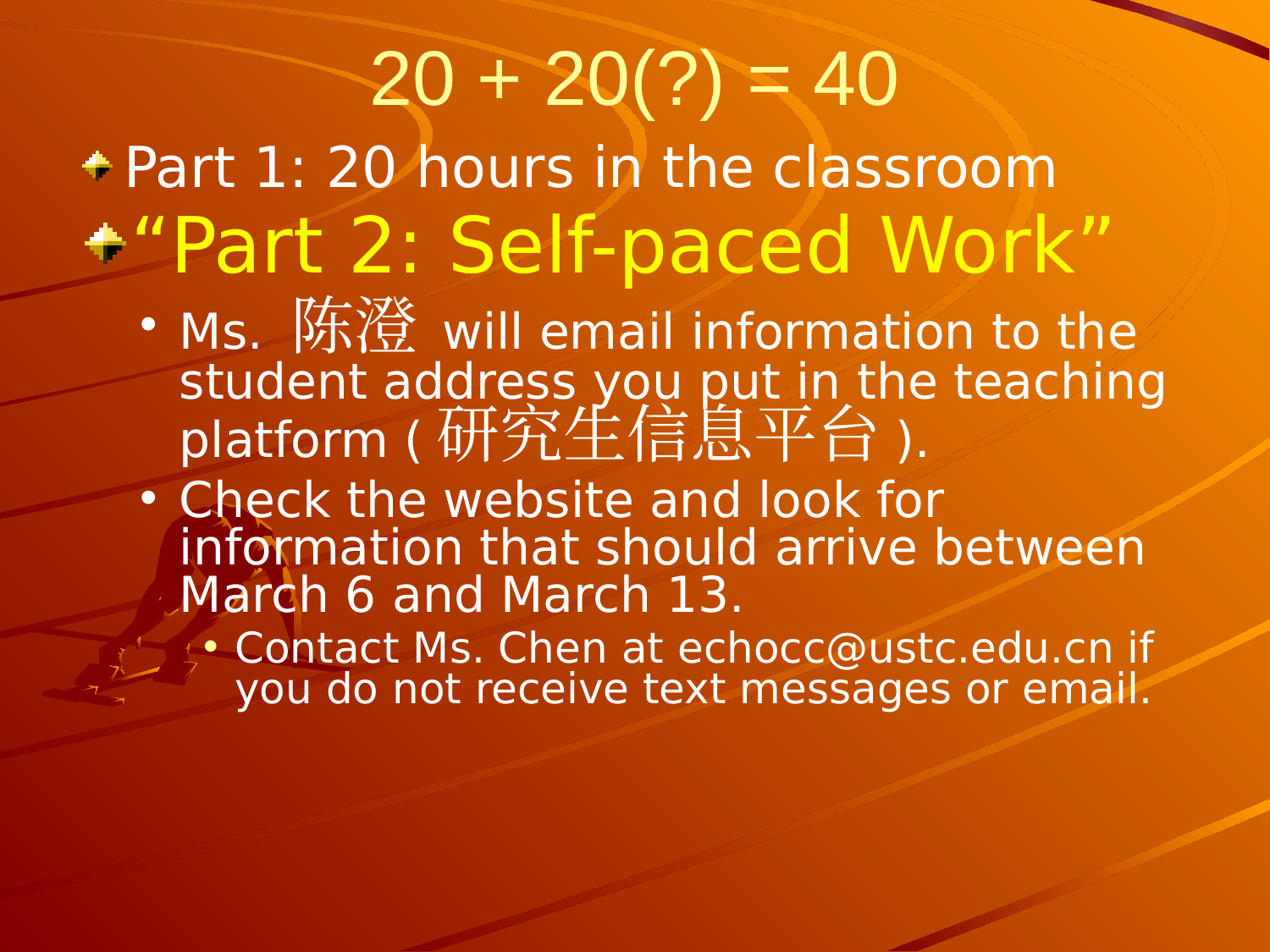

# 20 + 20(?) = 40
Part 1: 20 hours in the classroom
“Part 2: Self-paced Work”
Ms. 陈澄 will email information to the  student address you put in the teaching platform (研究生信息平台).
Check the website and look for information that should arrive between March 6 and March 13.
Contact Ms. Chen at echocc@ustc.edu.cn if you do not receive text messages or email.